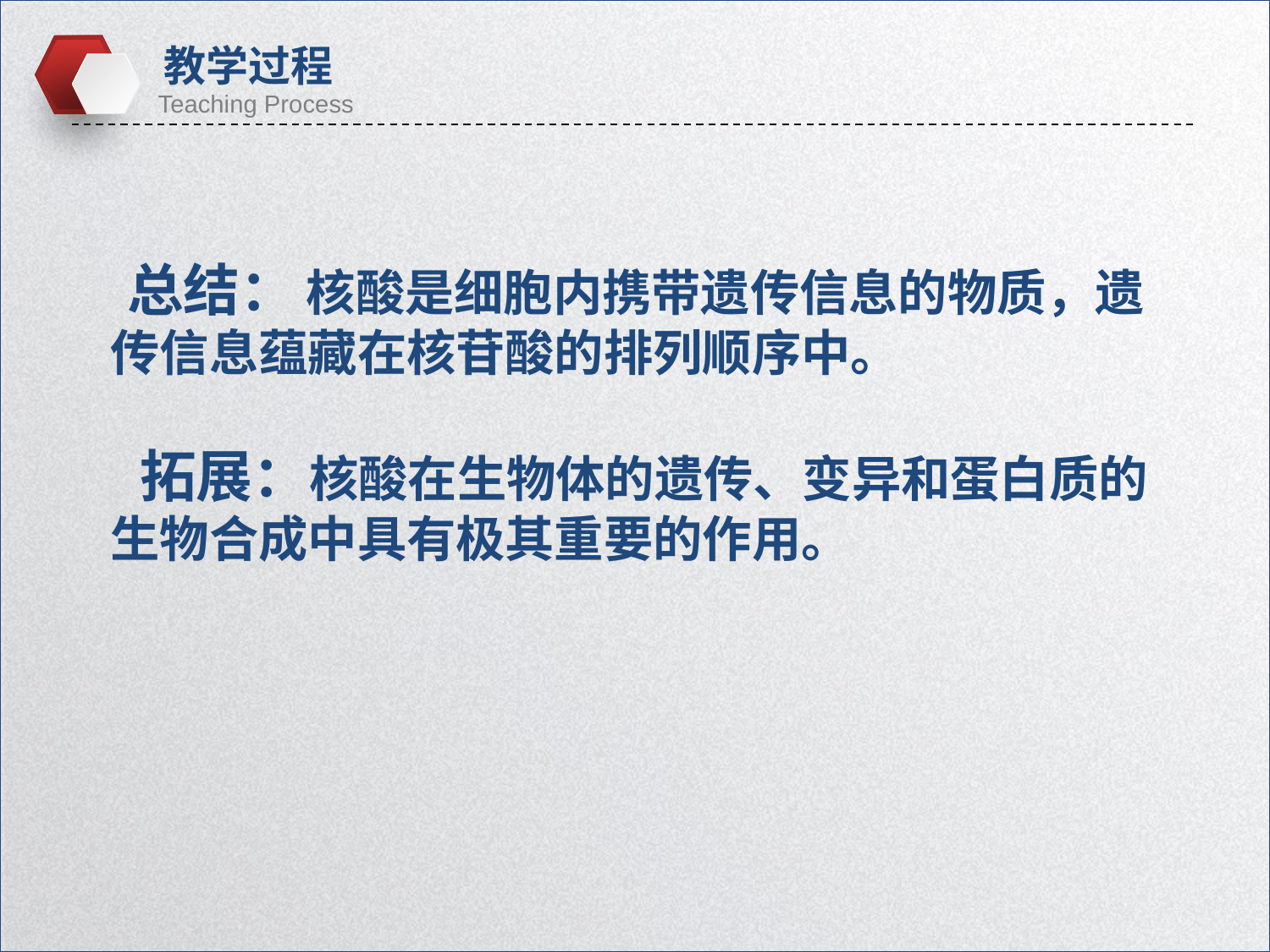

总结： 核酸是细胞内携带遗传信息的物质，遗传信息蕴藏在核苷酸的排列顺序中。

  拓展：核酸在生物体的遗传、变异和蛋白质的生物合成中具有极其重要的作用。